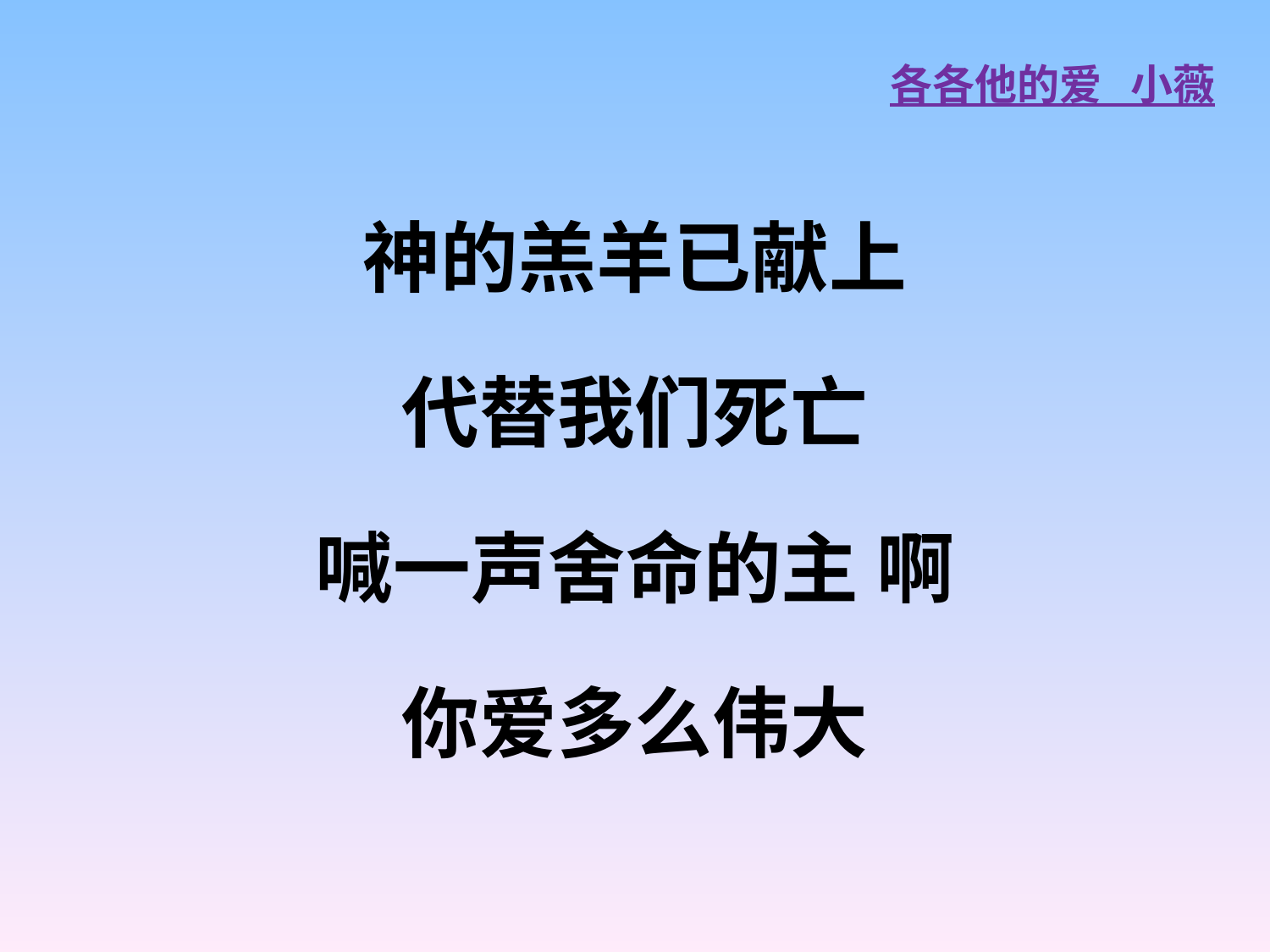

各各他的爱   小薇
神的羔羊已献上
代替我们死亡
喊一声舍命的主 啊
你爱多么伟大